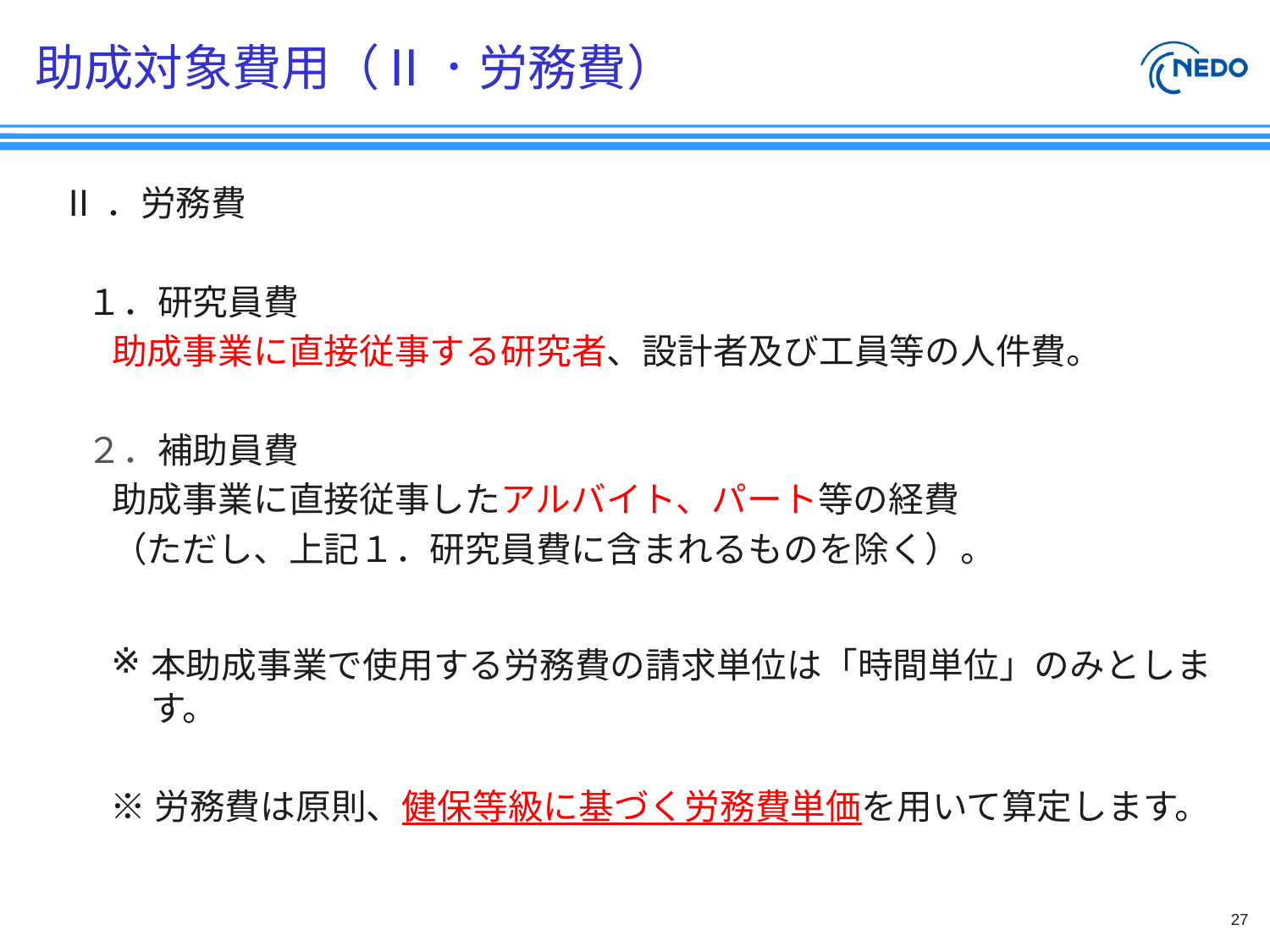

# 助成対象費用（Ⅱ．労務費）
Ⅱ．労務費

１．研究員費
助成事業に直接従事する研究者、設計者及び工員等の人件費。

２．補助員費
助成事業に直接従事したアルバイト、パート等の経費
（ただし、上記１．研究員費に含まれるものを除く）。

本助成事業で使用する労務費の請求単位は「時間単位」のみとします。

※労務費は原則、健保等級に基づく労務費単価を用いて算定します。

27